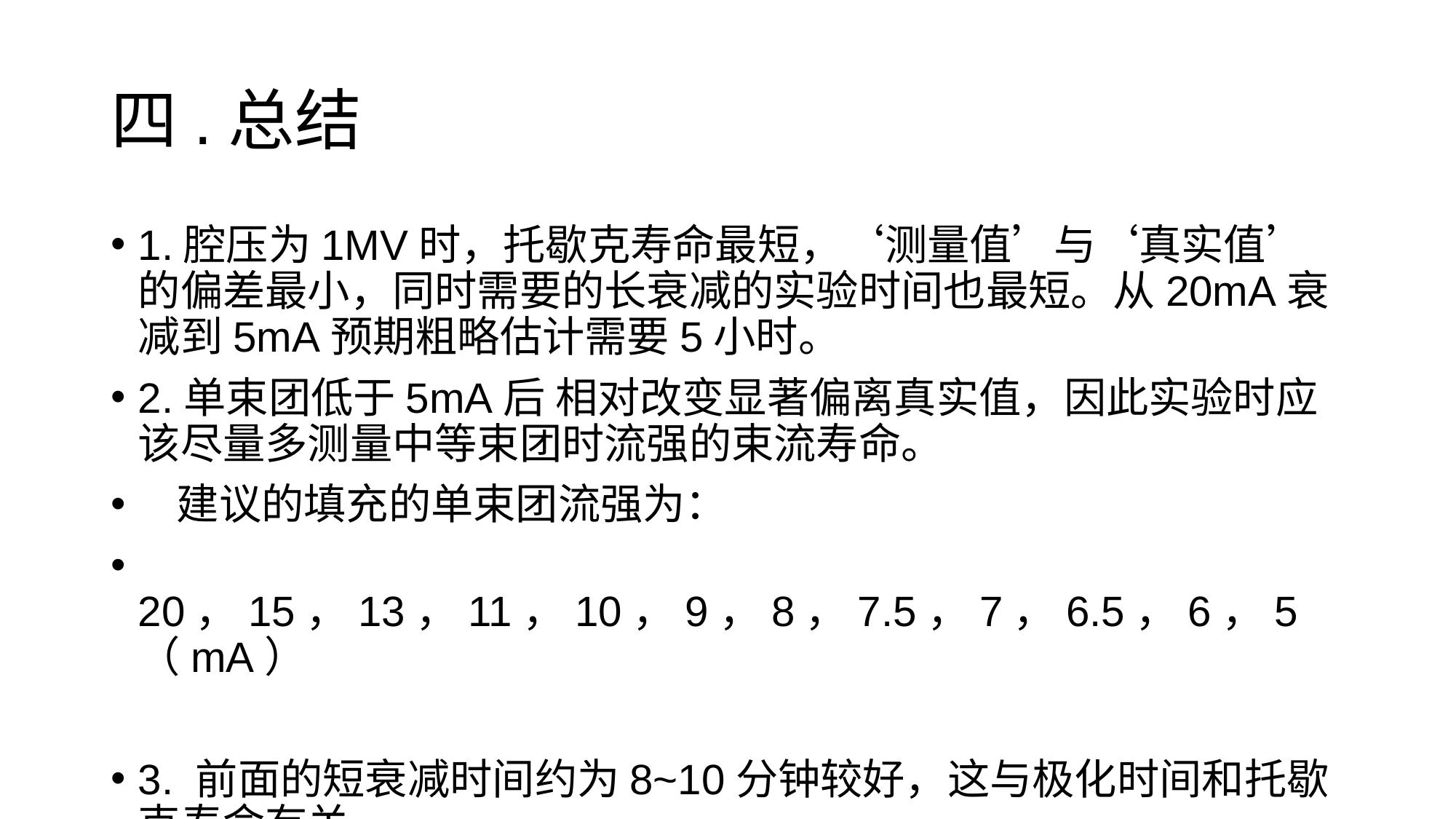

# 四.总结
1.腔压为1MV时，托歇克寿命最短，‘测量值’与‘真实值’的偏差最小，同时需要的长衰减的实验时间也最短。从20mA衰减到5mA预期粗略估计需要5小时。
2.单束团低于5mA后 相对改变显著偏离真实值，因此实验时应该尽量多测量中等束团时流强的束流寿命。
   建议的填充的单束团流强为：
   20，15，13，11，10，9，8，7.5，7，6.5，6，5（mA）

3. 前面的短衰减时间约为8~10分钟较好，这与极化时间和托歇克寿命有关。